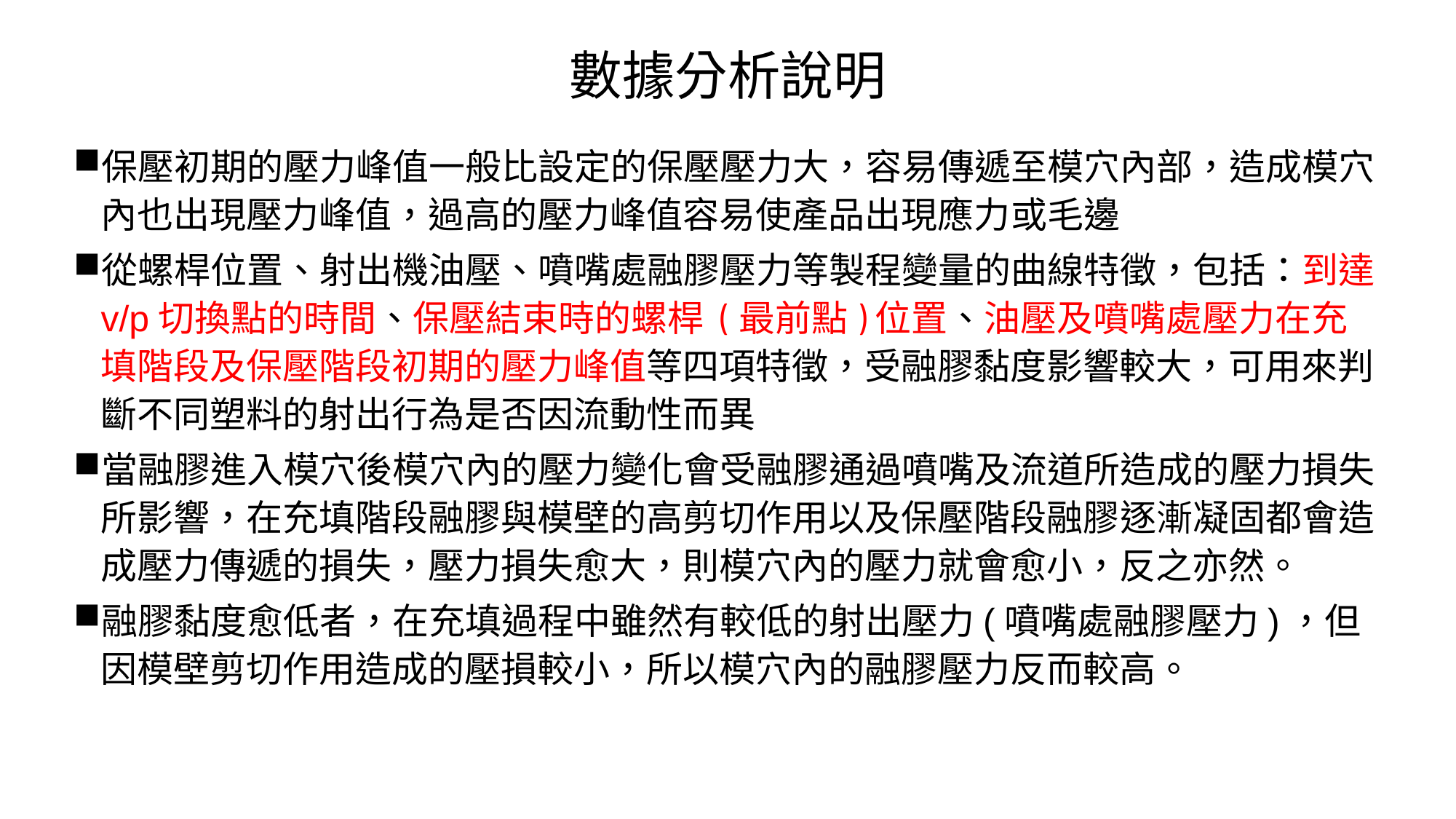

# 數據分析說明
保壓初期的壓力峰值一般比設定的保壓壓力大，容易傳遞至模穴內部，造成模穴內也出現壓力峰值，過高的壓力峰值容易使產品出現應力或毛邊
從螺桿位置、射出機油壓、噴嘴處融膠壓力等製程變量的曲線特徵，包括：到達v/p切換點的時間、保壓結束時的螺桿 (最前點)位置、油壓及噴嘴處壓力在充填階段及保壓階段初期的壓力峰值等四項特徵，受融膠黏度影響較大，可用來判斷不同塑料的射出行為是否因流動性而異
當融膠進入模穴後模穴內的壓力變化會受融膠通過噴嘴及流道所造成的壓力損失所影響，在充填階段融膠與模壁的高剪切作用以及保壓階段融膠逐漸凝固都會造成壓力傳遞的損失，壓力損失愈大，則模穴內的壓力就會愈小，反之亦然。
融膠黏度愈低者，在充填過程中雖然有較低的射出壓力(噴嘴處融膠壓力)，但因模壁剪切作用造成的壓損較小，所以模穴內的融膠壓力反而較高。